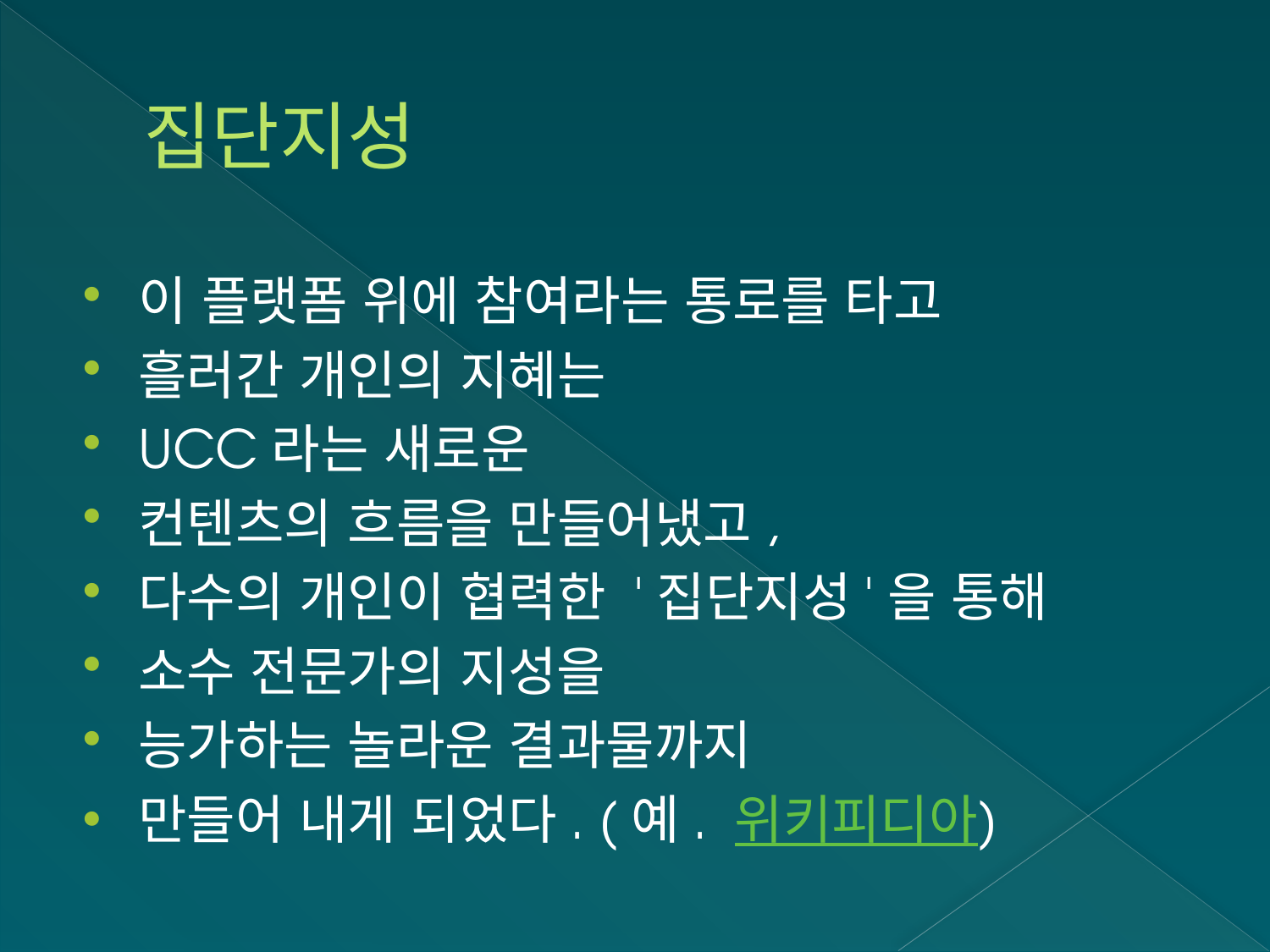

# 집단지성
이 플랫폼 위에 참여라는 통로를 타고
흘러간 개인의 지혜는
UCC라는 새로운
컨텐츠의 흐름을 만들어냈고,
다수의 개인이 협력한 '집단지성'을 통해
소수 전문가의 지성을
능가하는 놀라운 결과물까지
만들어 내게 되었다. (예. 위키피디아)